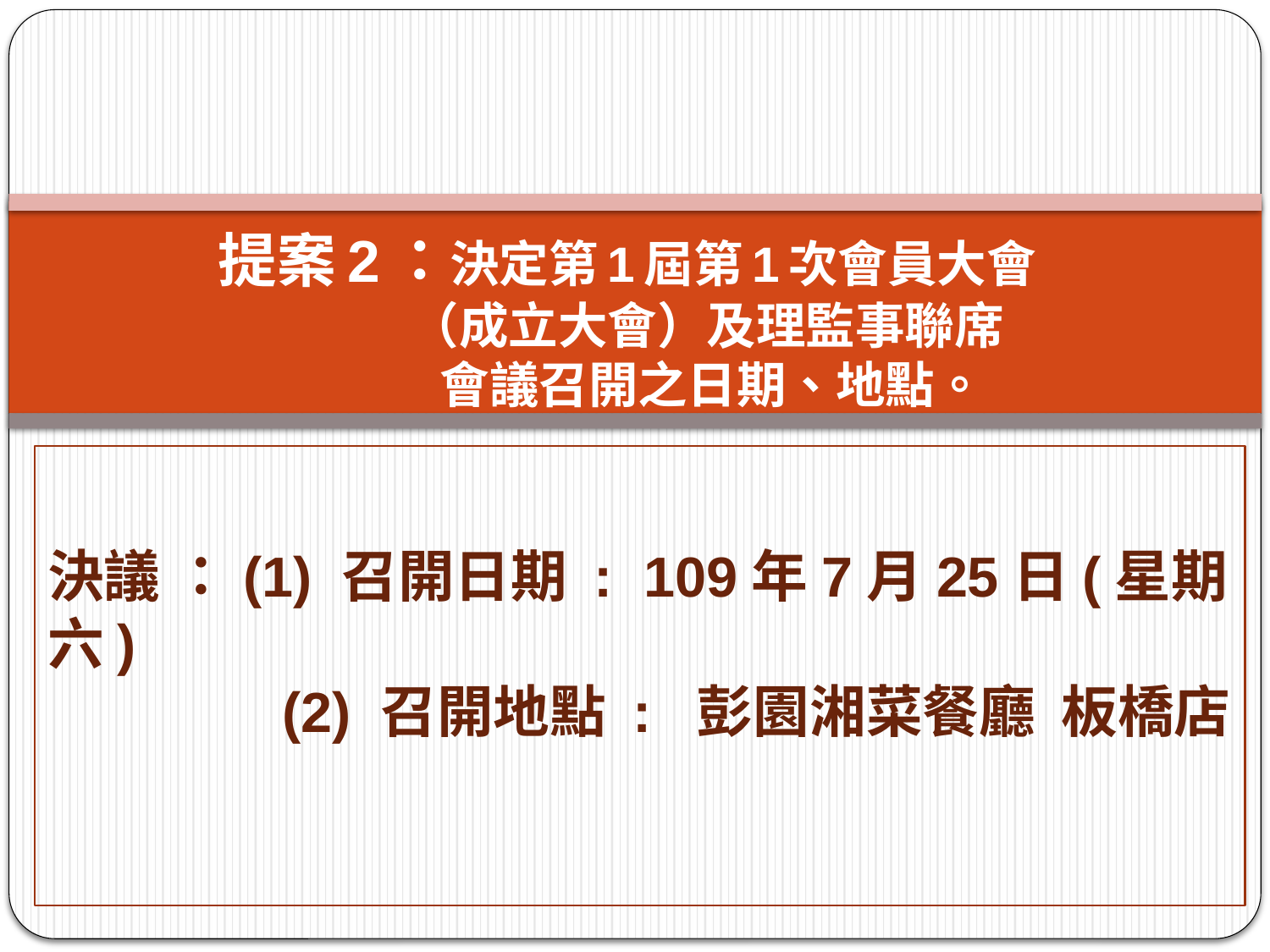

# 提案2：決定第1屆第1次會員大會 （成立大會）及理監事聯席 會議召開之日期、地點。

決議 ：(1) 召開日期 :  109年7月25日(星期六)
               (2) 召開地點 :  彭園湘菜餐廳  板橋店